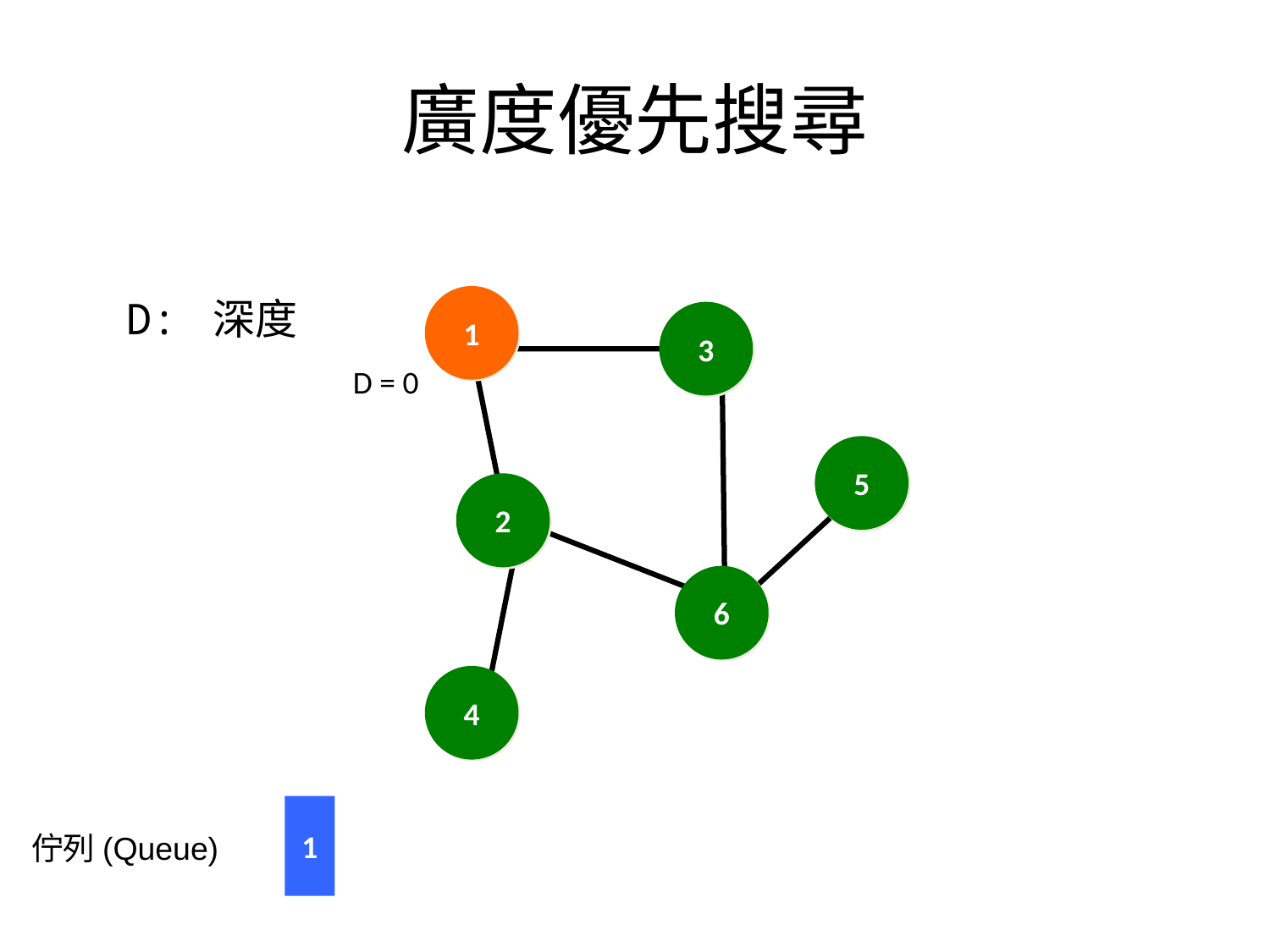

# 廣度優先搜尋
D: 深度
1
3

5
2

6
4
D = 0
1
佇列(Queue)